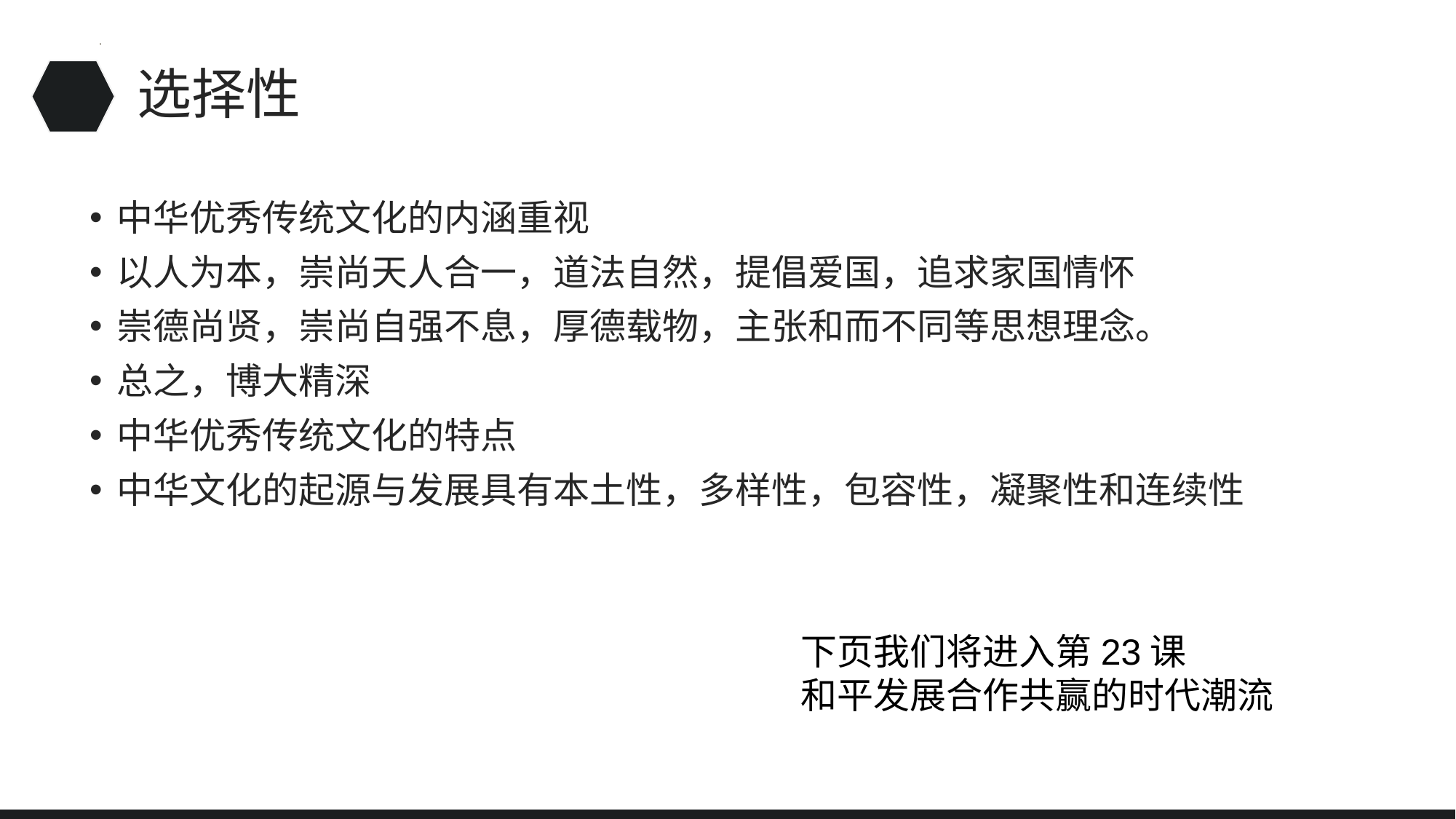

# 选择性
中华优秀传统文化的内涵重视
以人为本，崇尚天人合一，道法自然，提倡爱国，追求家国情怀
崇德尚贤，崇尚自强不息，厚德载物，主张和而不同等思想理念。
总之，博大精深
中华优秀传统文化的特点
中华文化的起源与发展具有本土性，多样性，包容性，凝聚性和连续性
下页我们将进入第23课
和平发展合作共赢的时代潮流